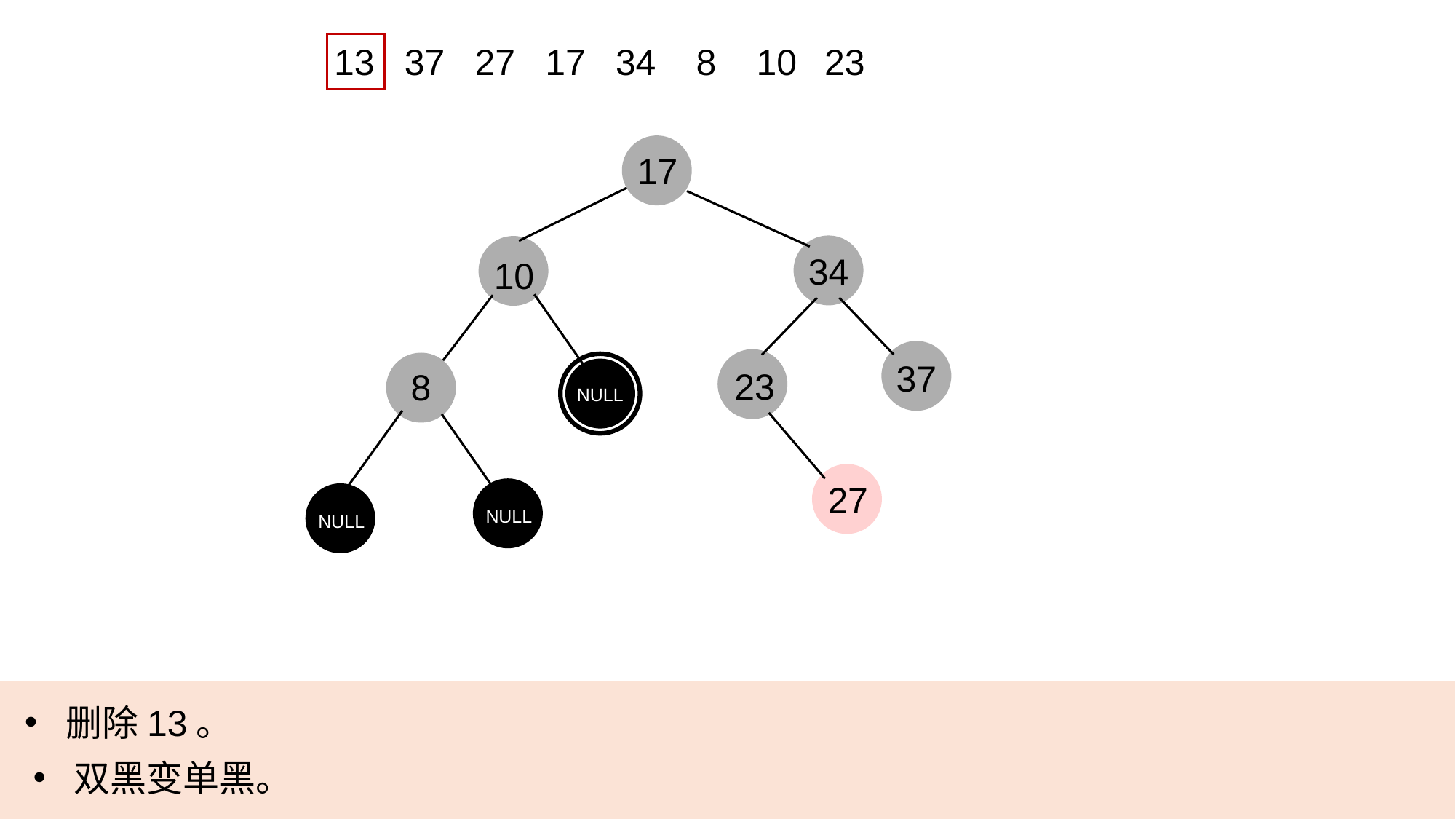

13

37
27
17
34
8
10
23

17

34
10

37

23
8
NULL

27

NULL
NULL

删除13。
双黑变单黑。